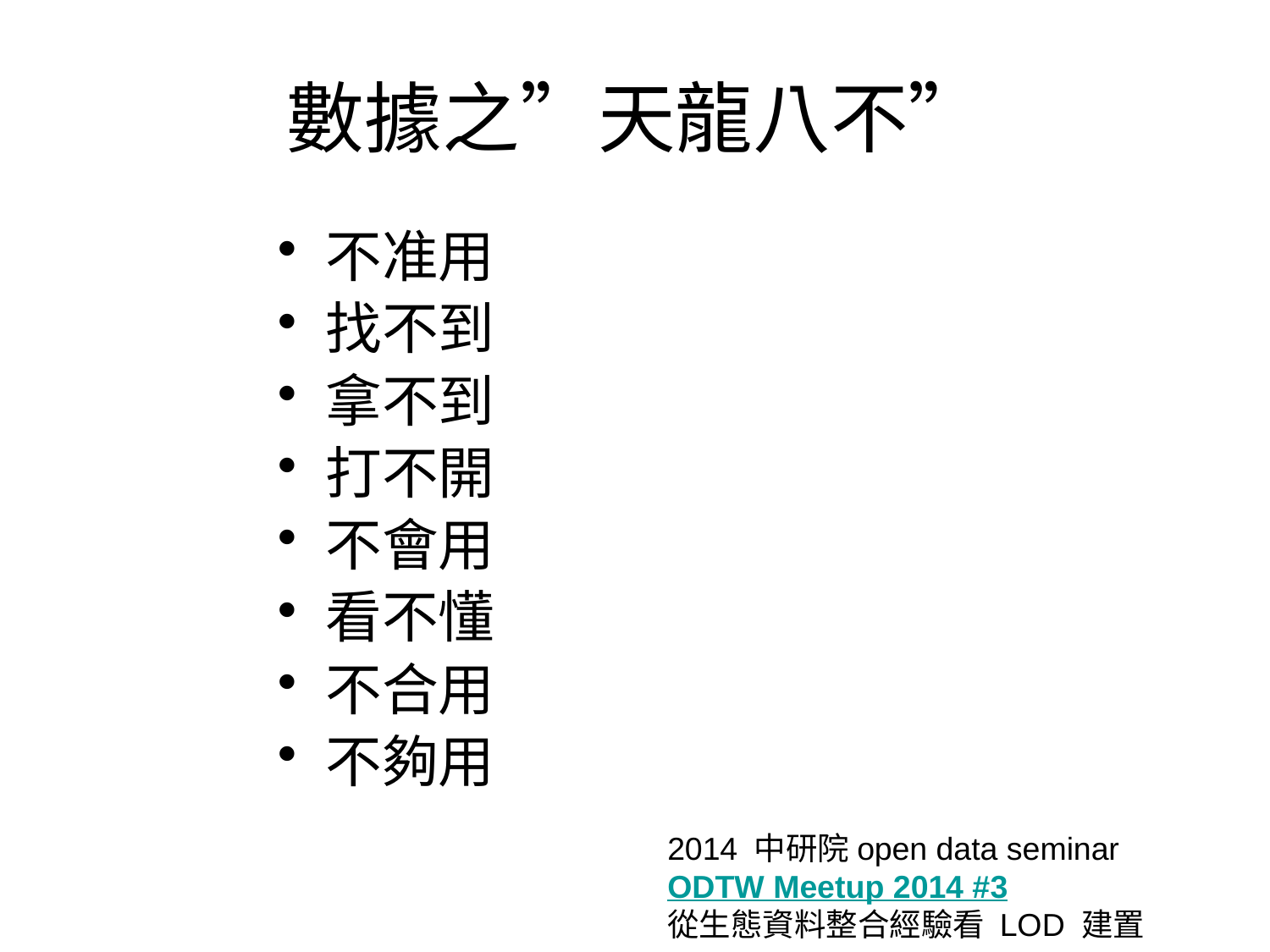

# 數據之”天龍八不”
不准用
找不到
拿不到
打不開
不會用
看不懂
不合用
不夠用
2014 中研院open data seminar
ODTW Meetup 2014 #3
從生態資料整合經驗看 LOD 建置